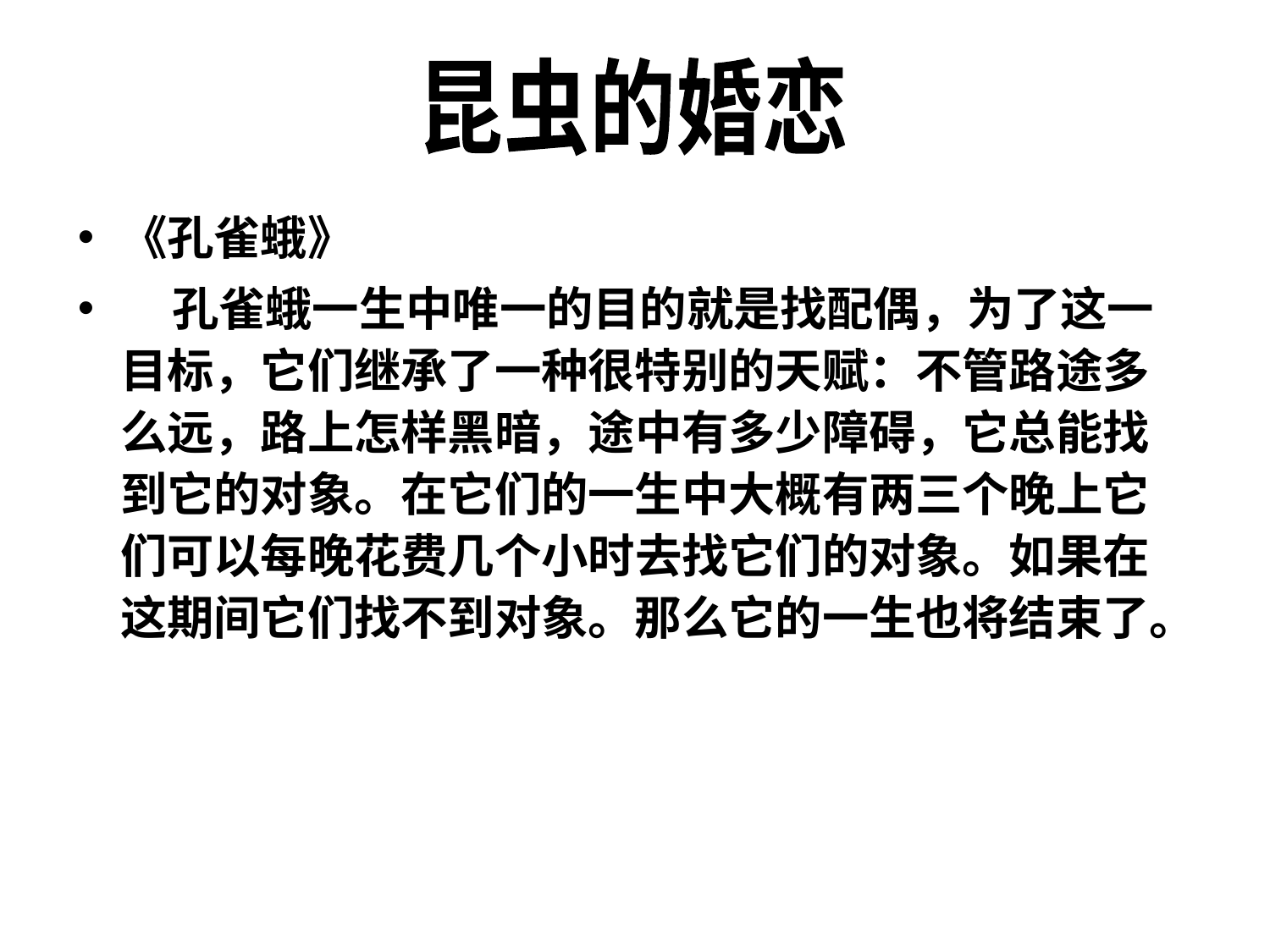

昆虫的婚恋
《孔雀蛾》
    孔雀蛾一生中唯一的目的就是找配偶，为了这一目标，它们继承了一种很特别的天赋：不管路途多么远，路上怎样黑暗，途中有多少障碍，它总能找到它的对象。在它们的一生中大概有两三个晚上它们可以每晚花费几个小时去找它们的对象。如果在这期间它们找不到对象。那么它的一生也将结束了。